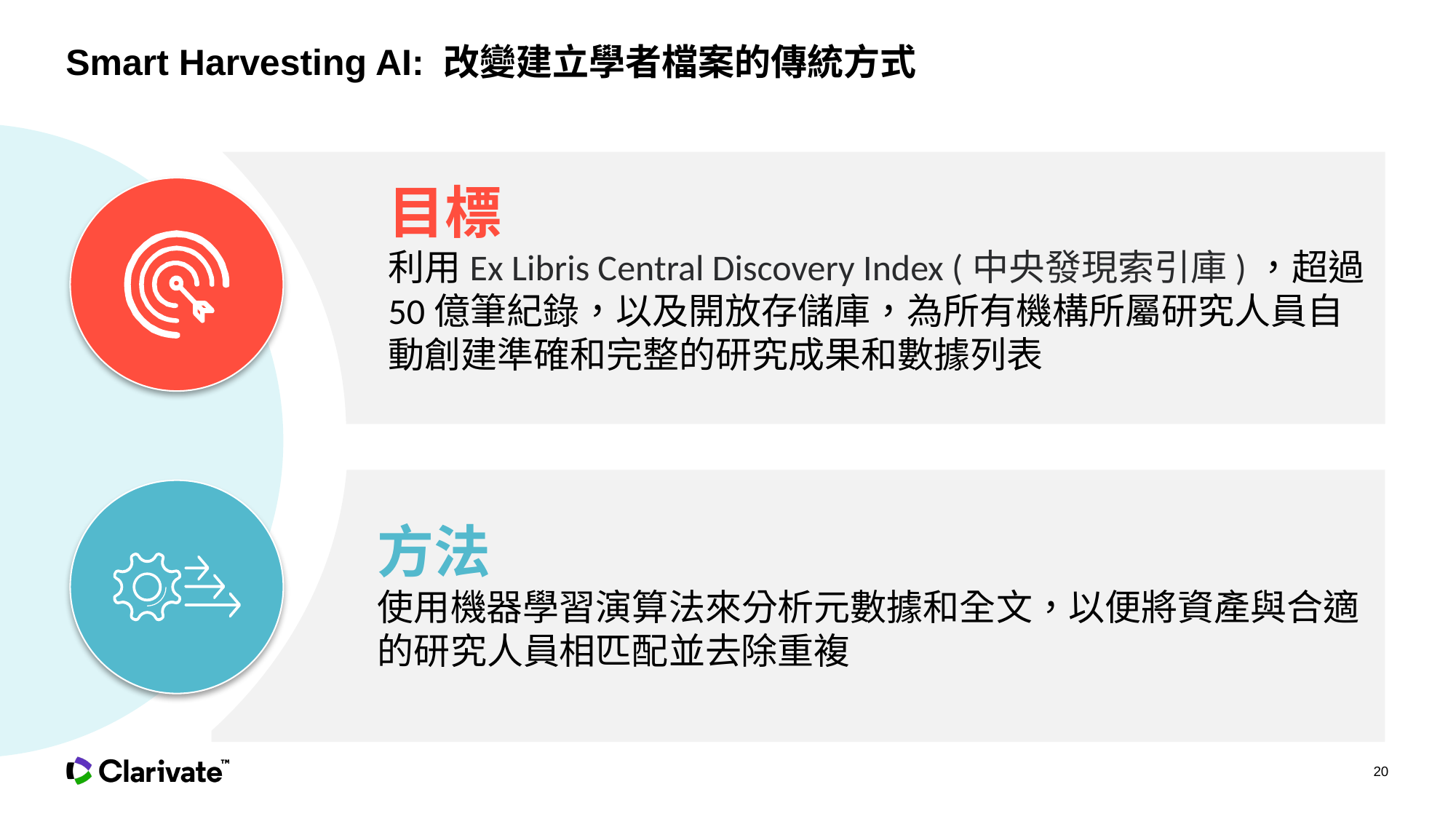

# Smart Harvesting AI: 改變建立學者檔案的傳統方式

目標
利用Ex Libris Central Discovery Index (中央發現索引庫)，超過50億筆紀錄，以及開放存儲庫，為所有機構所屬研究人員自動創建準確和完整的研究成果和數據列表

方法
使用機器學習演算法來分析元數據和全文，以便將資產與合適的研究人員相匹配並去除重複

20